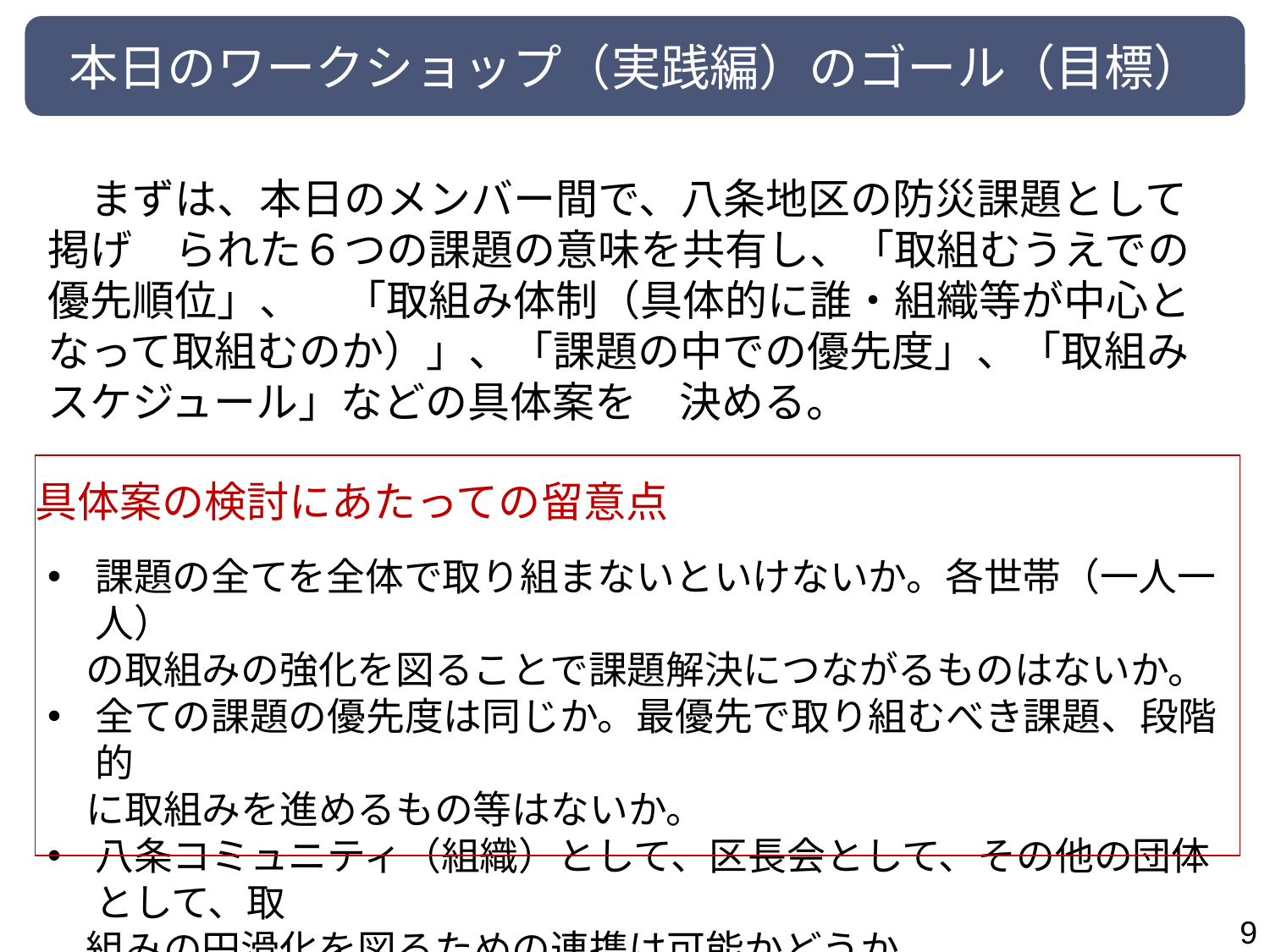

# 本日のワークショップ（実践編）のゴール（目標）
　まずは、本日のメンバー間で、八条地区の防災課題として掲げ　られた６つの課題の意味を共有し、「取組むうえでの優先順位」、　「取組み体制（具体的に誰・組織等が中心となって取組むのか）」、「課題の中での優先度」、「取組みスケジュール」などの具体案を　決める。

具体案の検討にあたっての留意点
課題の全てを全体で取り組まないといけないか。各世帯（一人一人）
　の取組みの強化を図ることで課題解決につながるものはないか。
全ての課題の優先度は同じか。最優先で取り組むべき課題、段階的
　に取組みを進めるもの等はないか。
八条コミュニティ（組織）として、区長会として、その他の団体として、取
　組みの円滑化を図るための連携は可能かどうか。
9